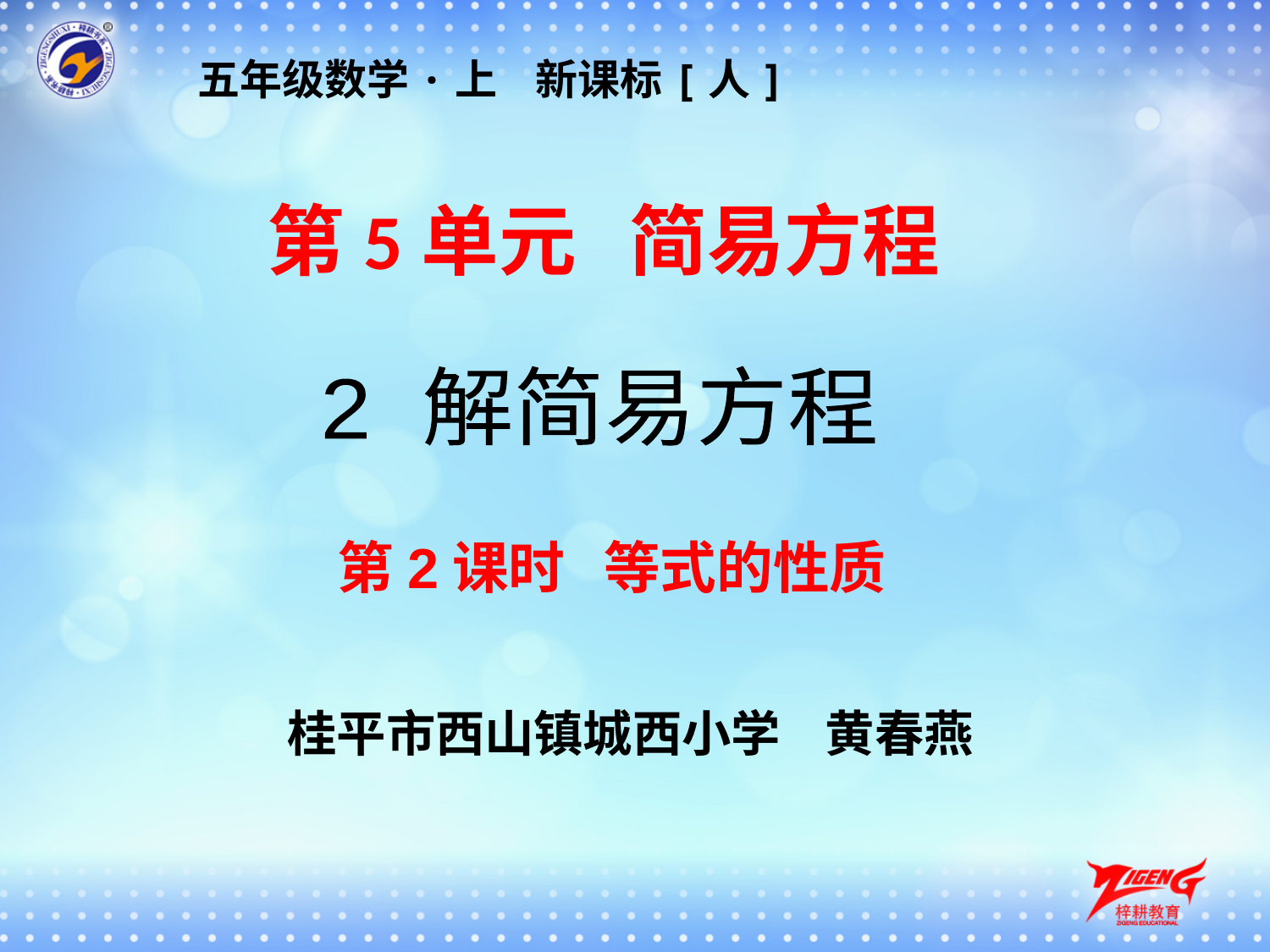

五年级数学·上    新课标[人]
第5单元   简易方程
2  解简易方程
第2课时   等式的性质
桂平市西山镇城西小学    黄春燕